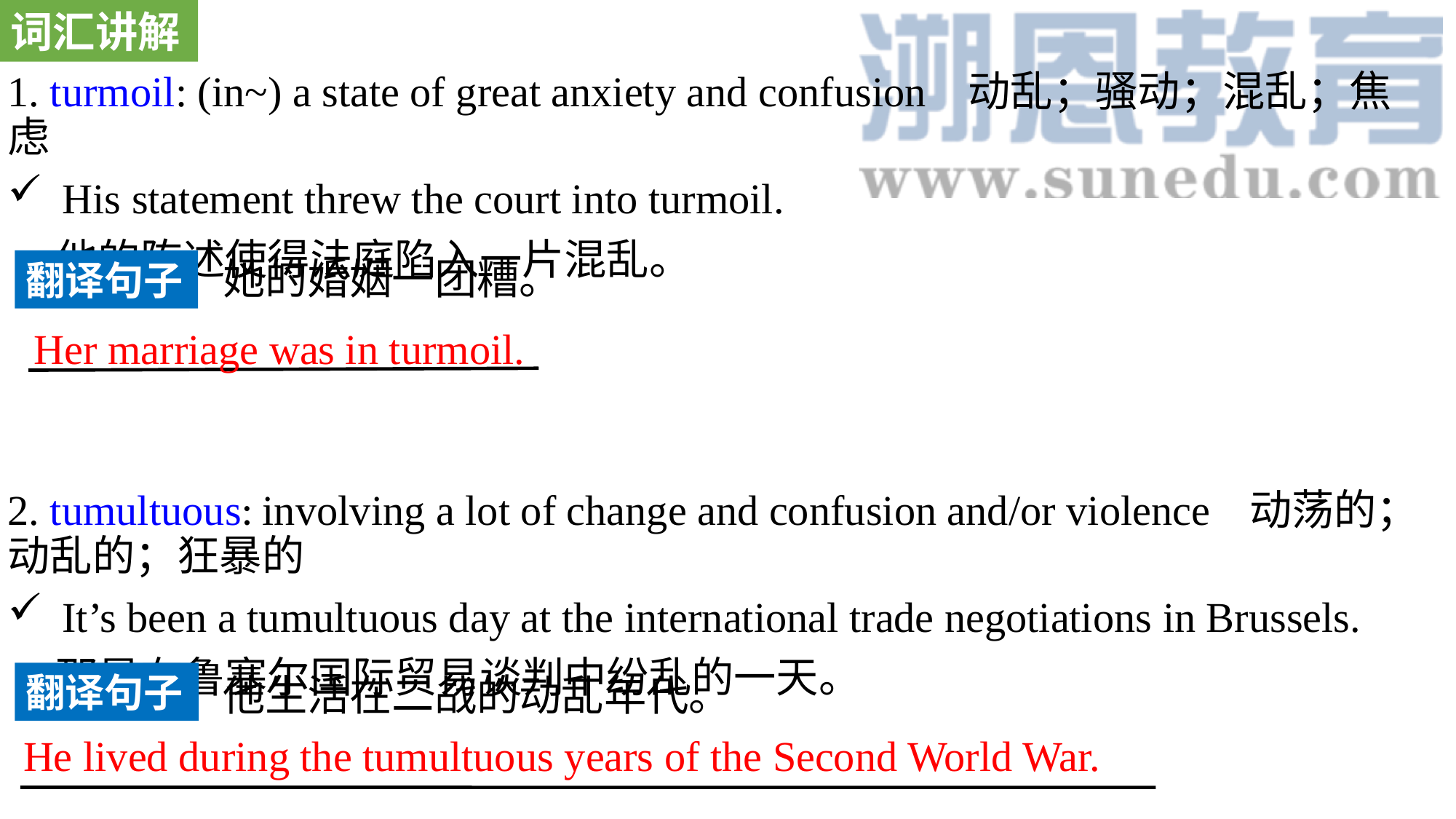

词汇讲解
1. turmoil: (in~) a state of great anxiety and confusion   动乱；骚动；混乱；焦虑
His statement threw the court into turmoil.
    他的陈述使得法庭陷入一片混乱。

2. tumultuous: involving a lot of change and confusion and/or violence   动荡的；动乱的；狂暴的
It’s been a tumultuous day at the international trade negotiations in Brussels.
    那是布鲁塞尔国际贸易谈判中纷乱的一天。

她的婚姻一团糟。
翻译句子
Her marriage was in turmoil.
翻译句子
他生活在二战的动乱年代。
He lived during the tumultuous years of the Second World War.